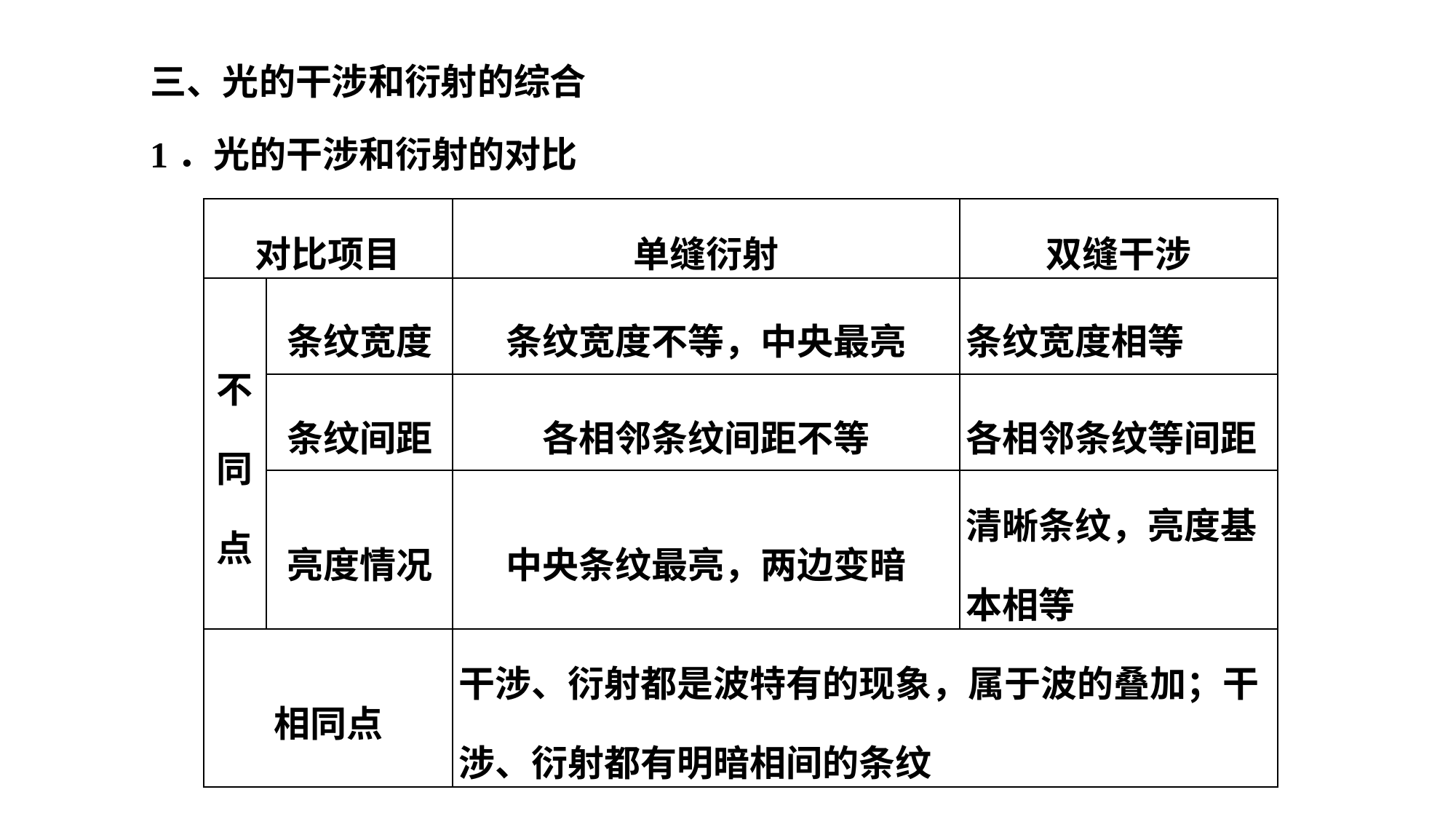

三、光的干涉和衍射的综合
1．光的干涉和衍射的对比

| 对比项目 |  | 单缝衍射 | 双缝干涉 |
| --- | --- | --- | --- |
| 不 同 点 | 条纹宽度 | 条纹宽度不等，中央最亮 | 条纹宽度相等 |
|  | 条纹间距 | 各相邻条纹间距不等 | 各相邻条纹等间距 |
|  | 亮度情况 | 中央条纹最亮，两边变暗 | 清晰条纹，亮度基本相等 |
| 相同点 |  | 干涉、衍射都是波特有的现象，属于波的叠加；干涉、衍射都有明暗相间的条纹 |  |